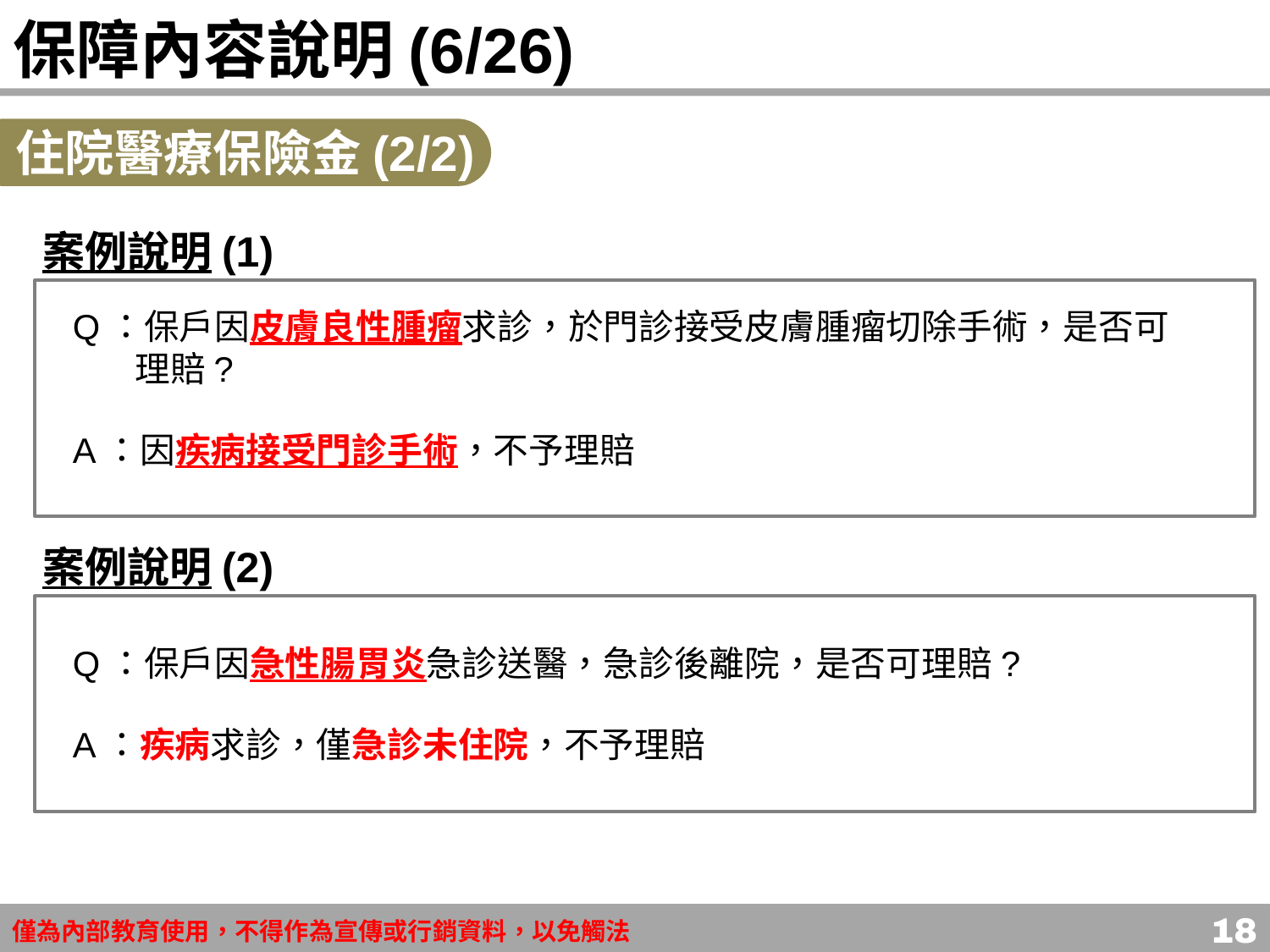

# 保障內容說明(6/26)
住院醫療保險金(2/2)

案例說明(1)

Q：保戶因皮膚良性腫瘤求診，於門診接受皮膚腫瘤切除手術，是否可理賠?
A：因疾病接受門診手術，不予理賠
案例說明(2)

Q：保戶因急性腸胃炎急診送醫，急診後離院，是否可理賠?
A：疾病求診，僅急診未住院，不予理賠
18